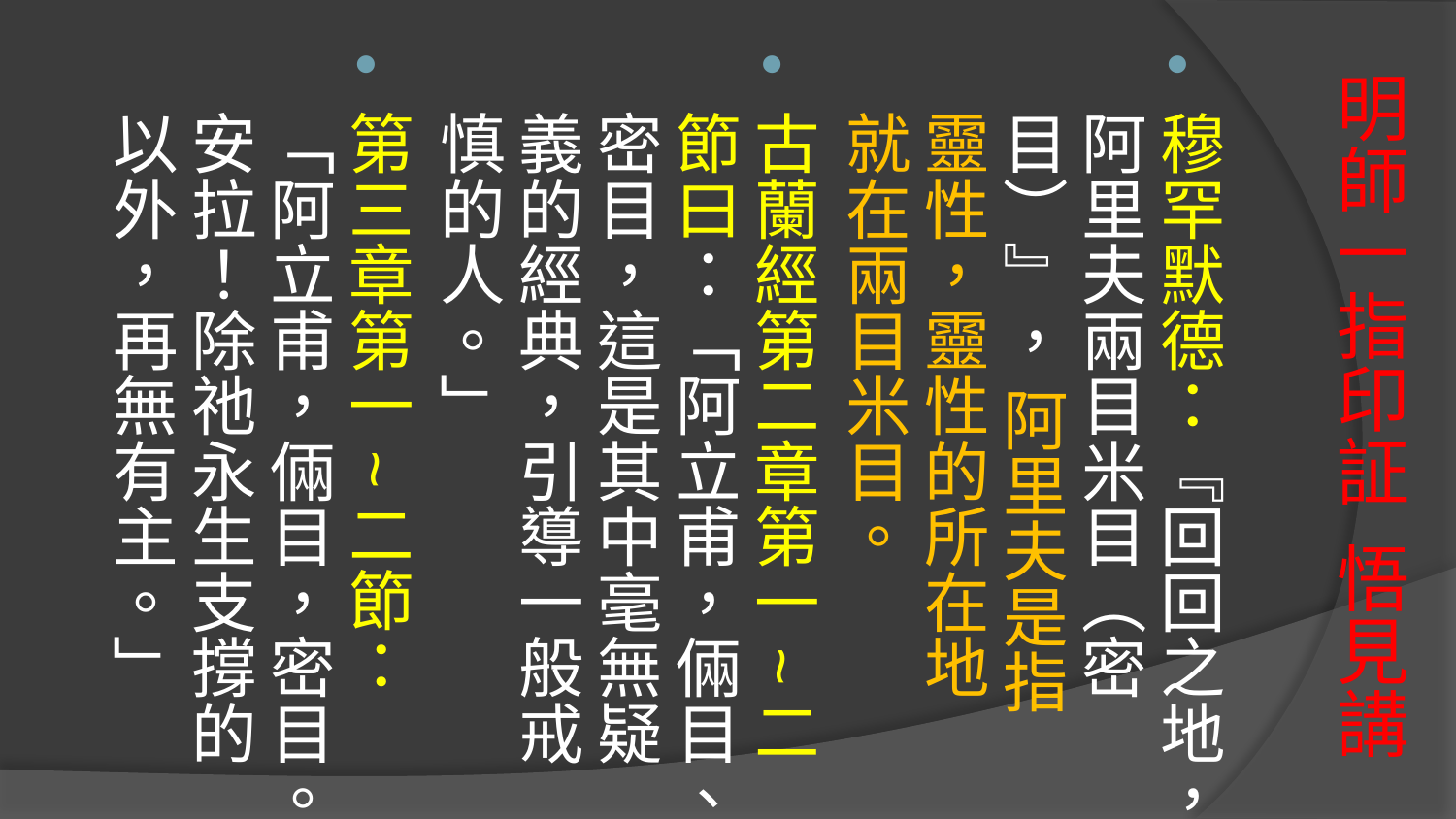

穆罕默德：『回回之地，阿里夫兩目米目（密目）』， 阿里夫是指靈性，靈性的所在地 就在兩目米目。
古蘭經第二章第一~二節曰：「阿立甫，倆目、密目，這是其中毫無疑義的經典，引導一般戒慎的人。」
第三章第一~二節：「阿立甫，倆目，密目。安拉！除祂永生支撐的以外，再無有主。」

# 明師一指印証  悟見講